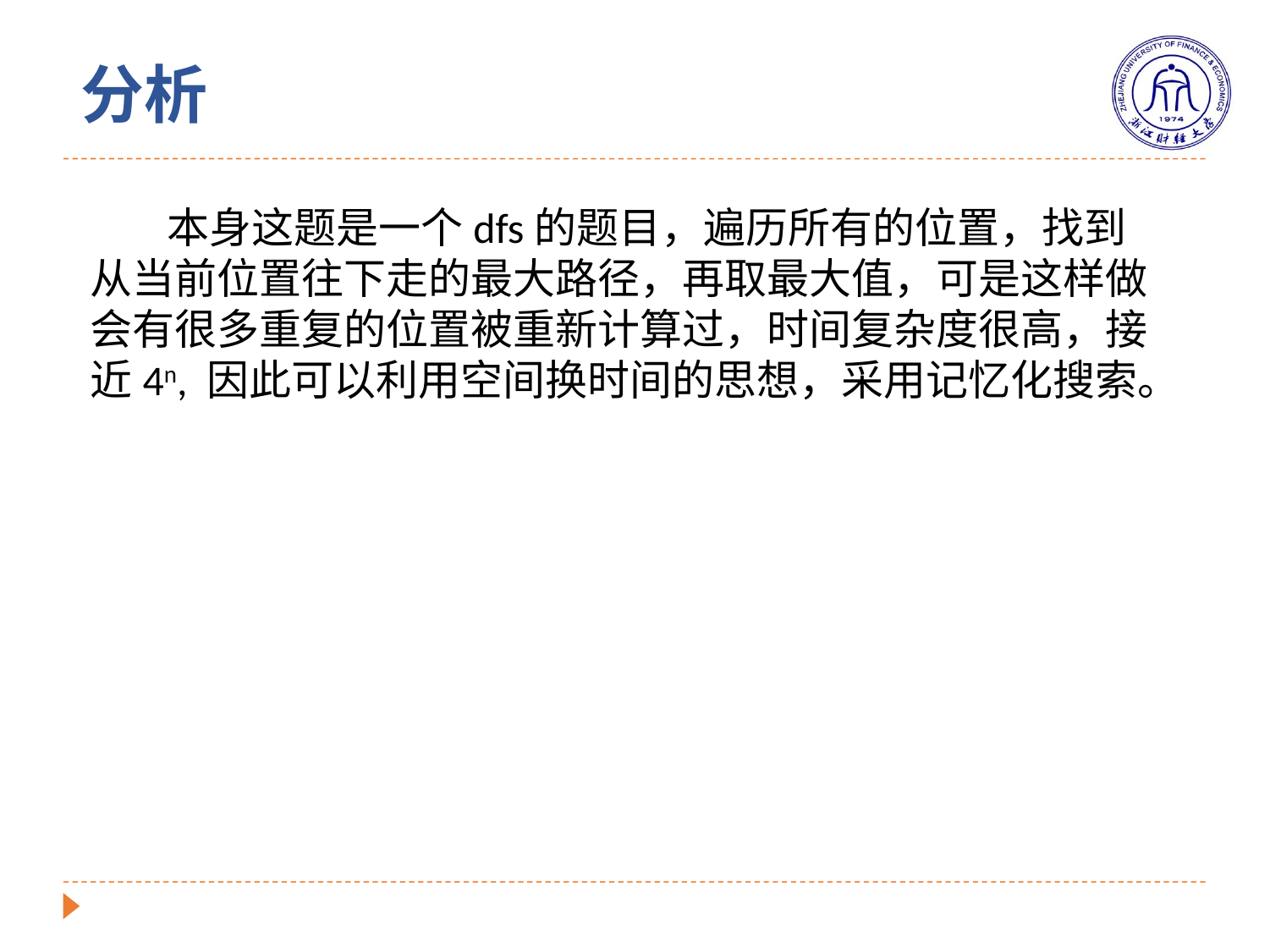

分析
       本身这题是一个dfs的题目，遍历所有的位置，找到从当前位置往下走的最大路径，再取最大值，可是这样做会有很多重复的位置被重新计算过，时间复杂度很高，接近4n, 因此可以利用空间换时间的思想，采用记忆化搜索。